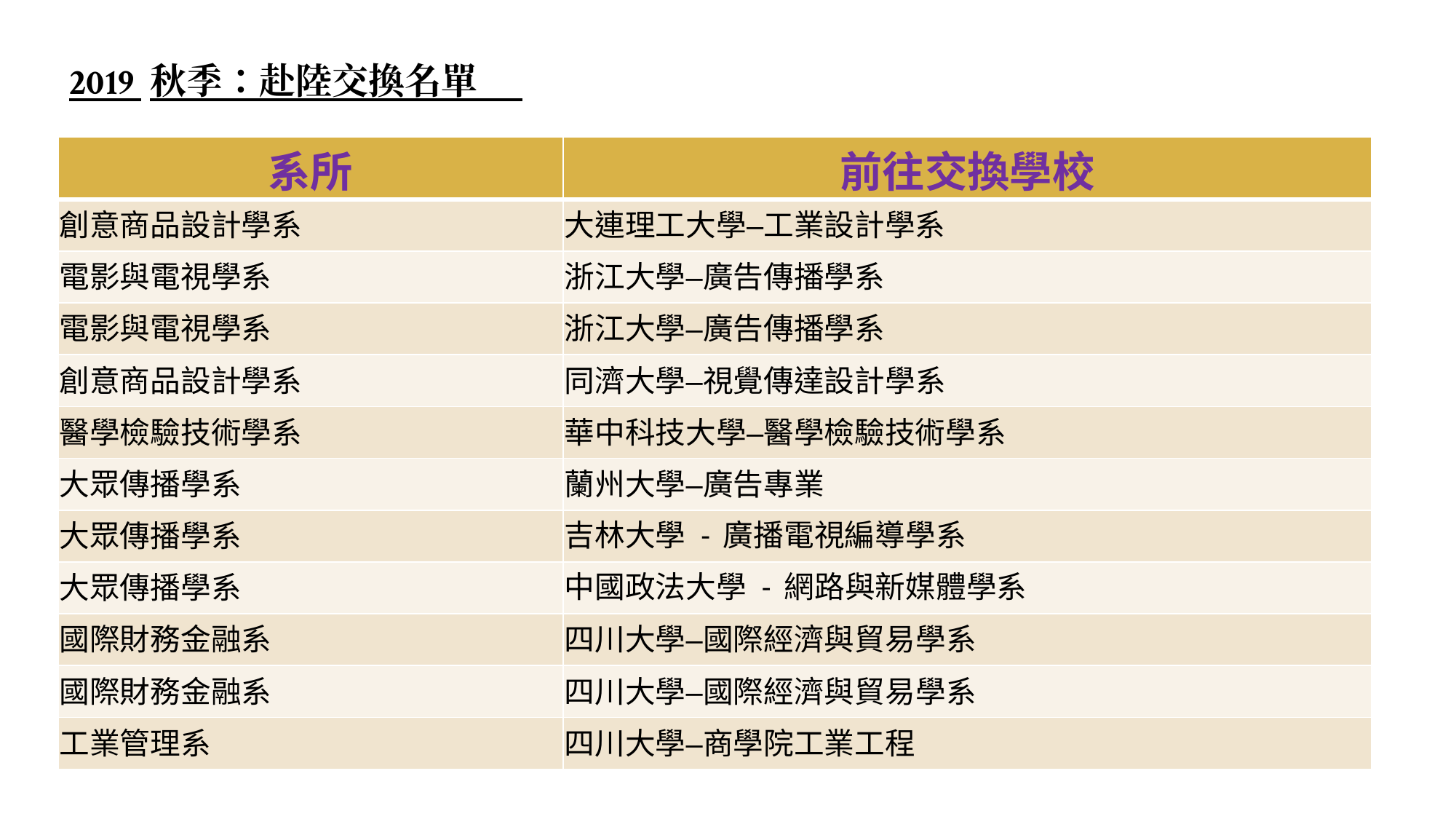

2019 秋季：赴陸交換名單
| 系所 | 前往交換學校 |
| --- | --- |
| 創意商品設計學系 | 大連理工大學–工業設計學系 |
| 電影與電視學系 | 浙江大學–廣告傳播學系 |
| 電影與電視學系 | 浙江大學–廣告傳播學系 |
| 創意商品設計學系 | 同濟大學–視覺傳達設計學系 |
| 醫學檢驗技術學系 | 華中科技大學–醫學檢驗技術學系 |
| 大眾傳播學系 | 蘭州大學–廣告專業 |
| 大眾傳播學系 | 吉林大學 - 廣播電視編導學系 |
| 大眾傳播學系 | 中國政法大學 - 網路與新媒體學系 |
| 國際財務金融系 | 四川大學–國際經濟與貿易學系 |
| 國際財務金融系 | 四川大學–國際經濟與貿易學系 |
| 工業管理系 | 四川大學–商學院工業工程 |
31